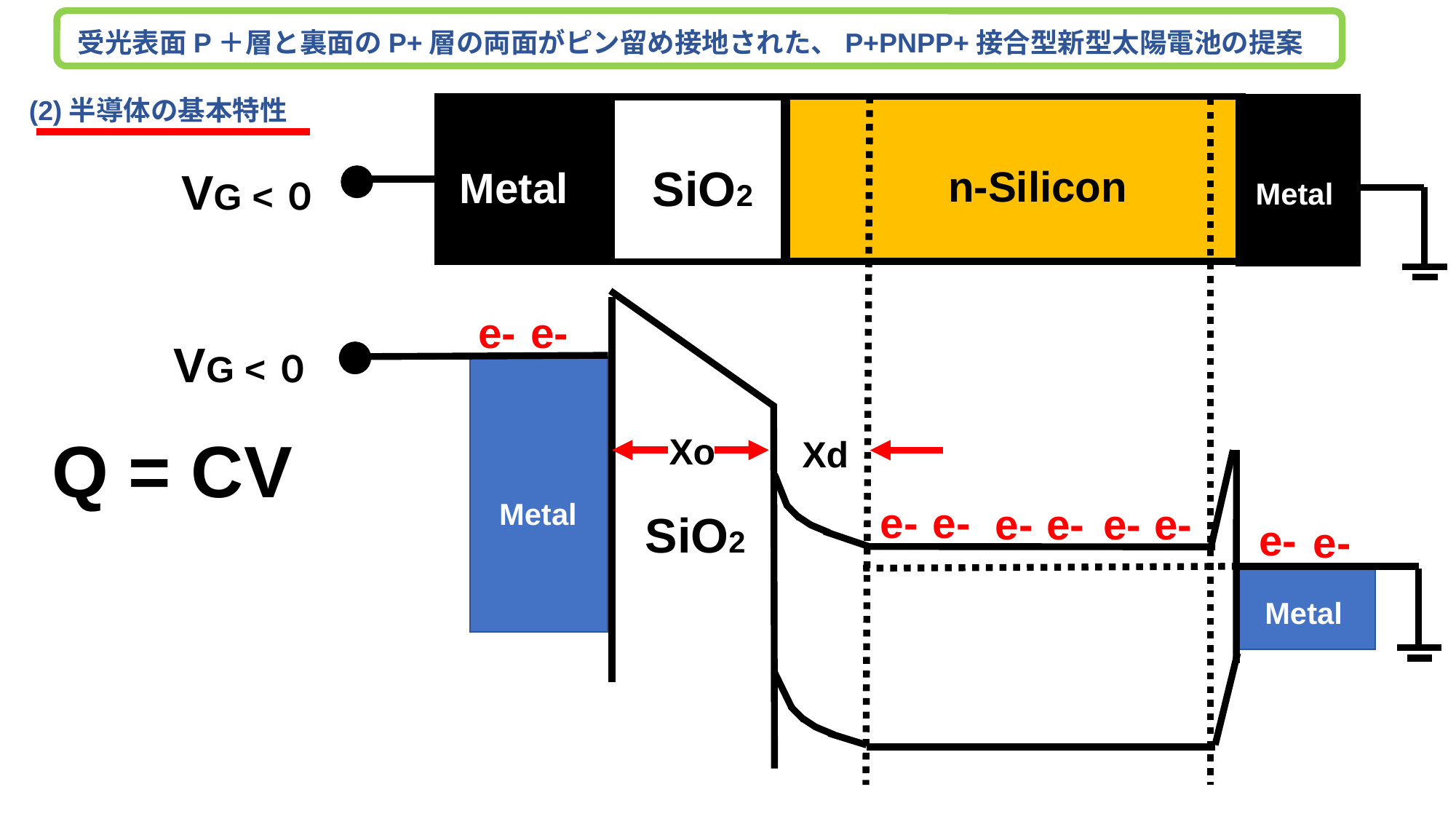

受光表面P＋層と裏面のP+層の両面がピン留め接地された、P+PNPP+接合型新型太陽電池の提案

(2)半導体の基本特性

SiO2
n-Silicon
VG <０
Metal

Metal
e-
e-
VG <０

Q = CV
Xo
Xd

Metal
e-
e-
e-
e-
e-
e-
SiO2
e-
e-

Metal